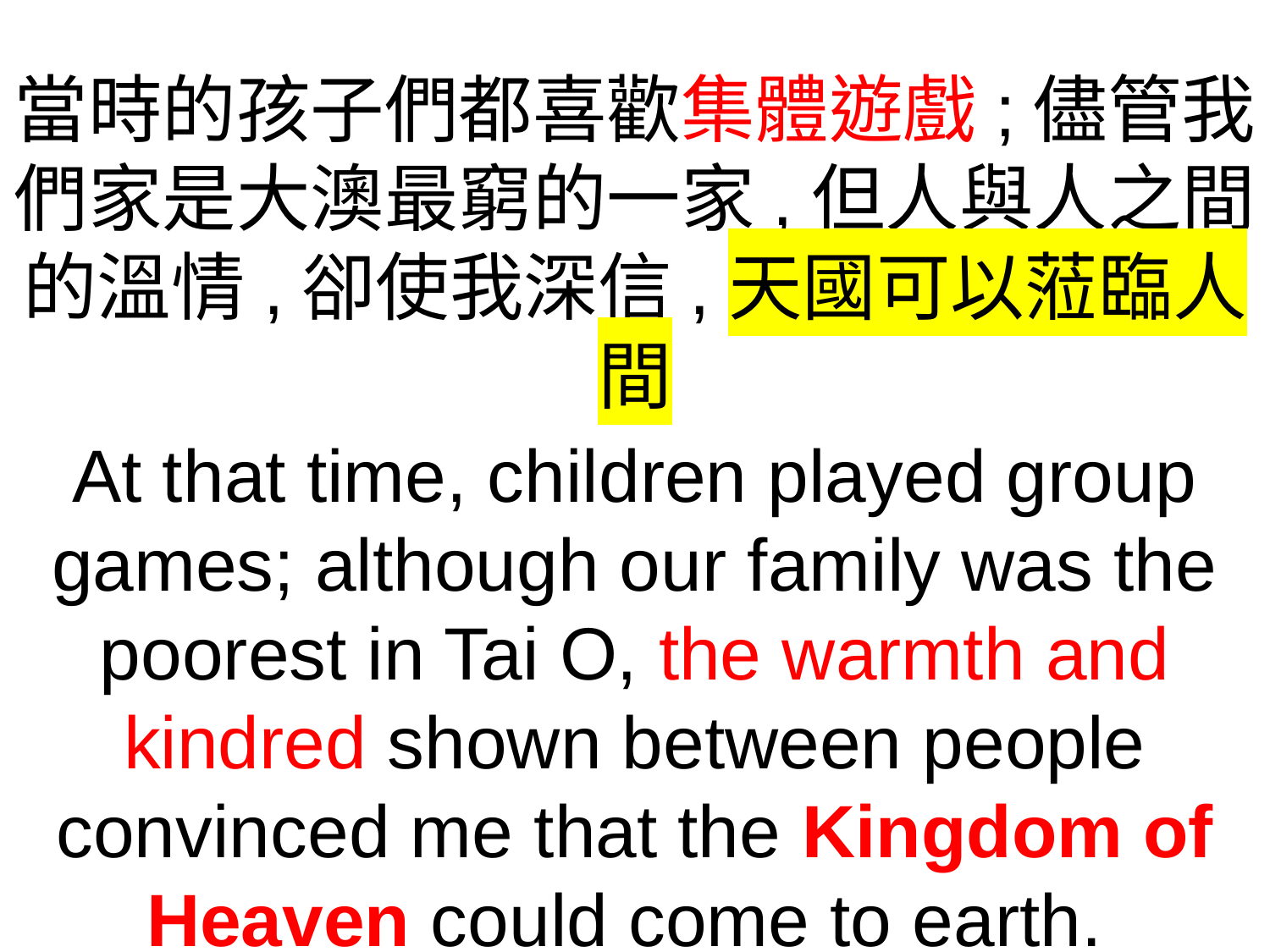

當時的孩子們都喜歡集體遊戲;儘管我們家是大澳最窮的一家,但人與人之間的溫情,卻使我深信,天國可以蒞臨人間
At that time, children played group games; although our family was the poorest in Tai O, the warmth and kindred shown between people convinced me that the Kingdom of Heaven could come to earth.